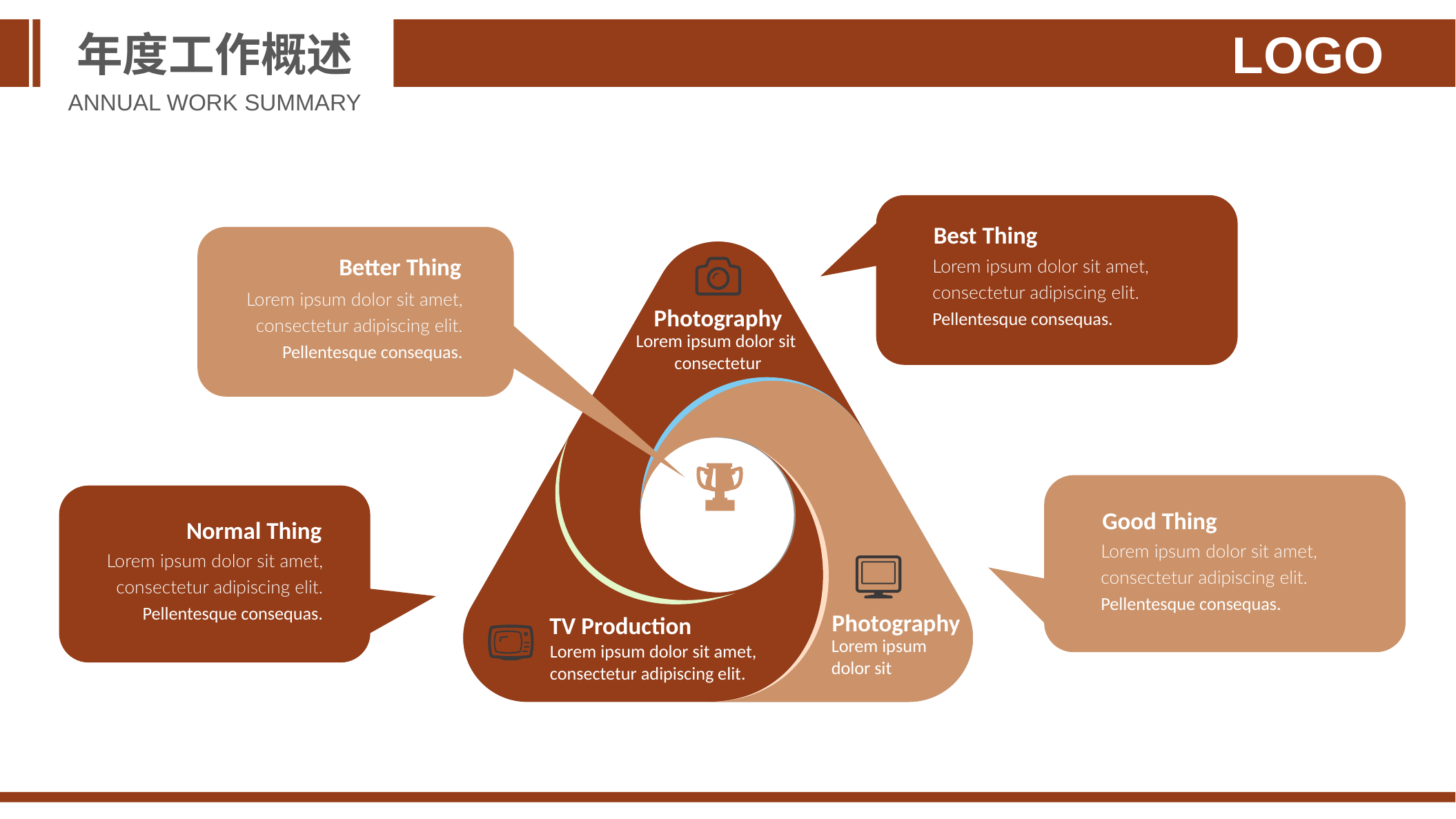

年度工作概述
LOGO
ANNUAL WORK SUMMARY

Best Thing
Lorem ipsum dolor sit amet, consectetur adipiscing elit. Pellentesque consequas.

Better Thing
Lorem ipsum dolor sit amet, consectetur adipiscing elit. Pellentesque consequas.

Photography
Lorem ipsum dolor sit
consectetur

SUCCESS

Photography
Lorem ipsum dolor sit
TV Production

Lorem ipsum dolor sit amet,
consectetur adipiscing elit.

Good Thing
Lorem ipsum dolor sit amet, consectetur adipiscing elit. Pellentesque consequas.

Normal Thing
Lorem ipsum dolor sit amet, consectetur adipiscing elit. Pellentesque consequas.